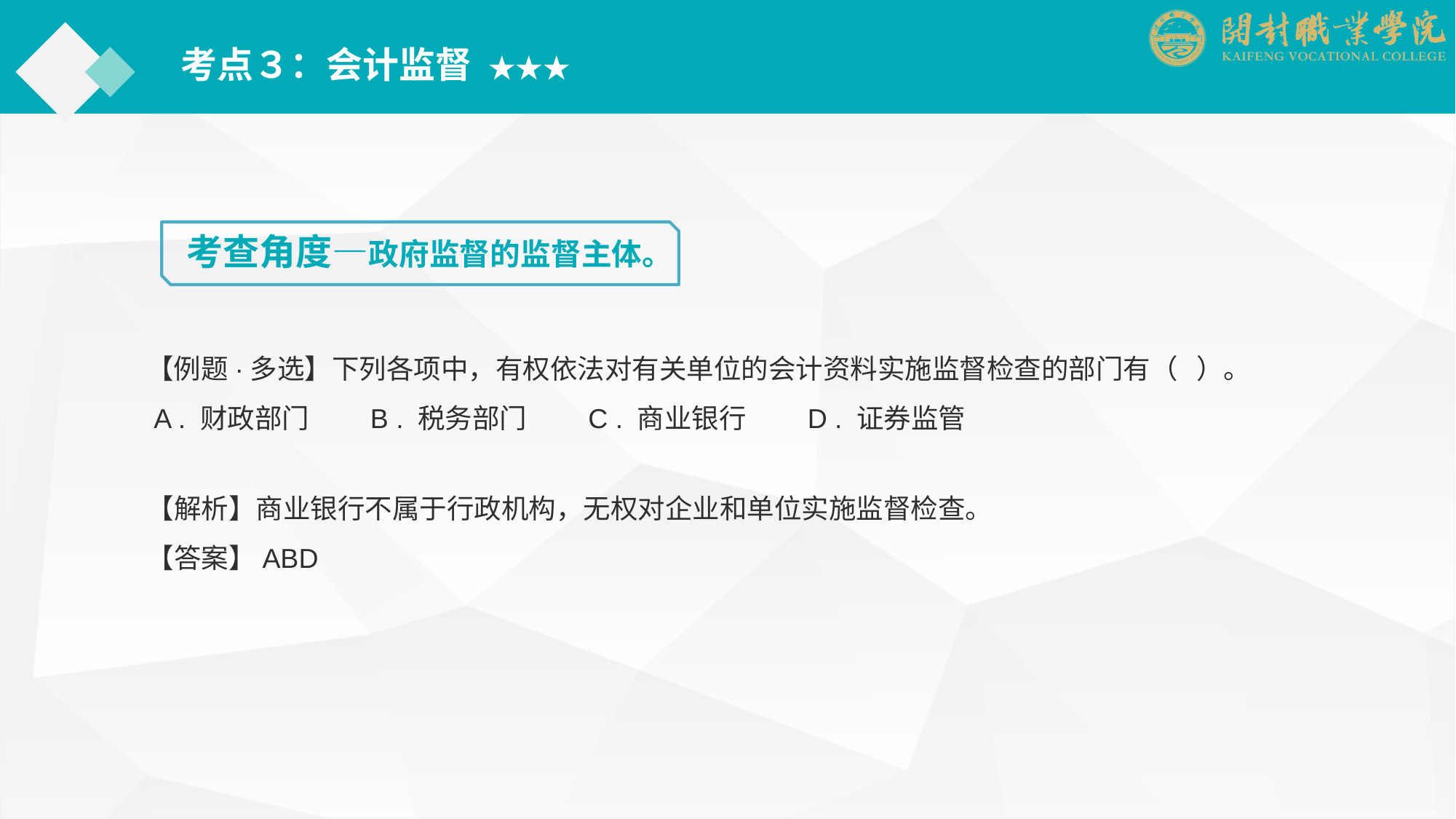

考点３：会计监督  ★★★
考查角度—政府监督的监督主体。

【例题·多选】下列各项中，有权依法对有关单位的会计资料实施监督检查的部门有（   ）。
 A . 财政部门　　B . 税务部门　　C . 商业银行　　D . 证券监管
【解析】商业银行不属于行政机构，无权对企业和单位实施监督检查。
【答案】ABD